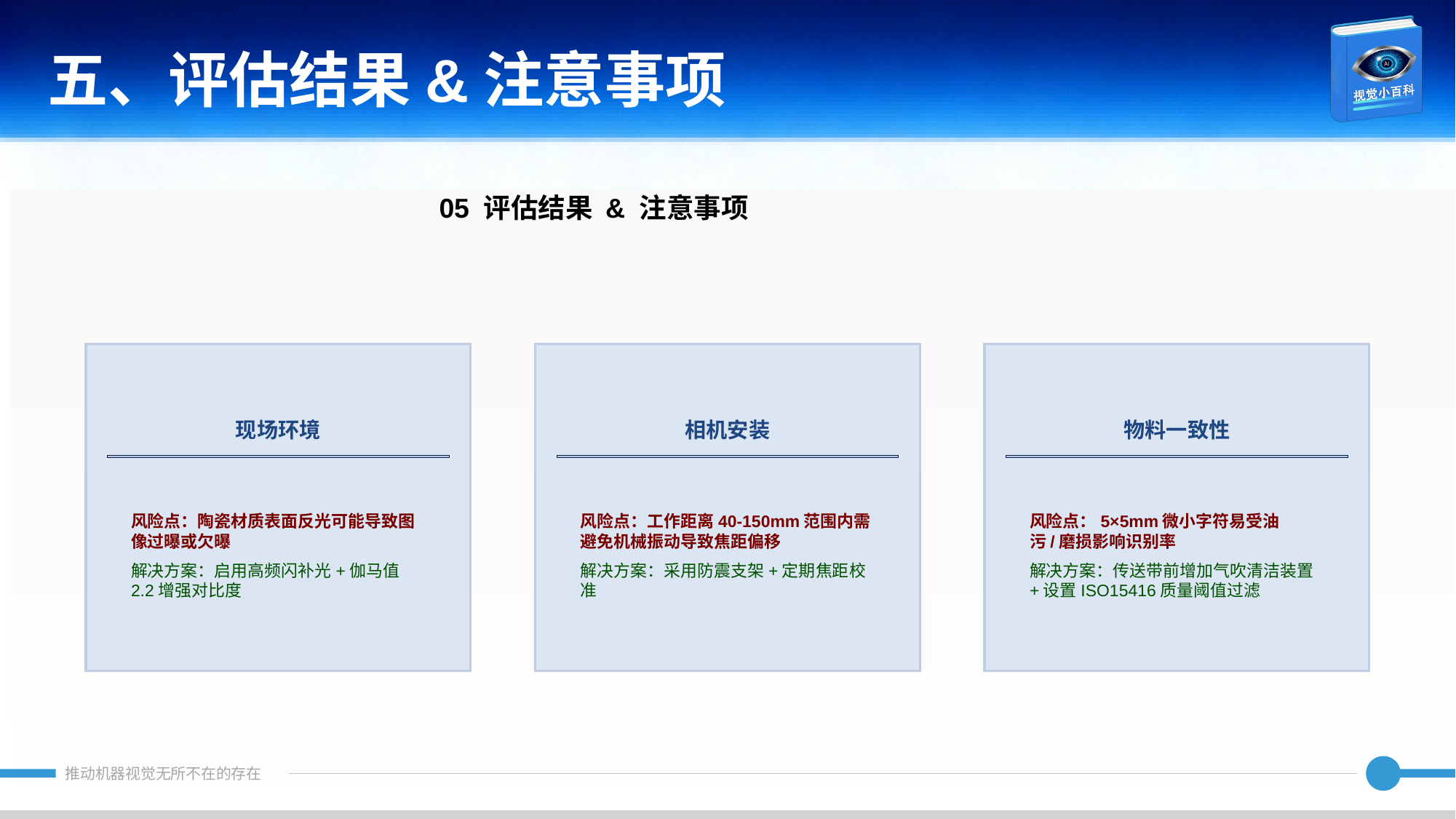

五、评估结果&注意事项

05 评估结果 & 注意事项

现场环境

相机安装

物料一致性

风险点：陶瓷材质表面反光可能导致图像过曝或欠曝
解决方案：启用高频闪补光+伽马值2.2增强对比度

风险点：工作距离40-150mm范围内需避免机械振动导致焦距偏移
解决方案：采用防震支架+定期焦距校准

风险点：5×5mm微小字符易受油污/磨损影响识别率
解决方案：传送带前增加气吹清洁装置+设置ISO15416质量阈值过滤
10